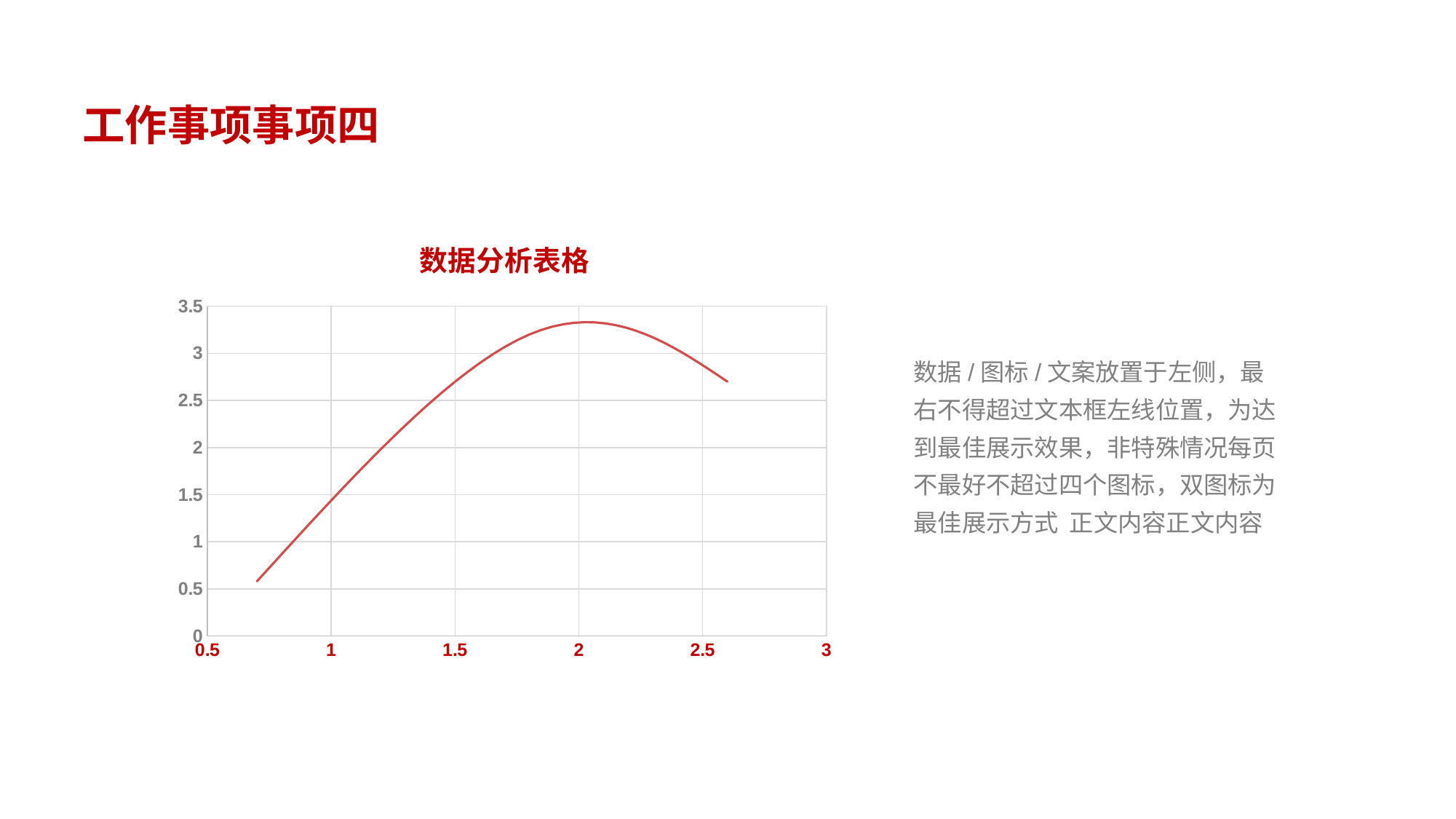

工作事项事项四

### Chart: 数据分析表格

| Category | 媒体推广份额 |
|---|---|
数据/图标/文案放置于左侧，最右不得超过文本框左线位置，为达到最佳展示效果，非特殊情况每页不最好不超过四个图标，双图标为最佳展示方式  正文内容正文内容